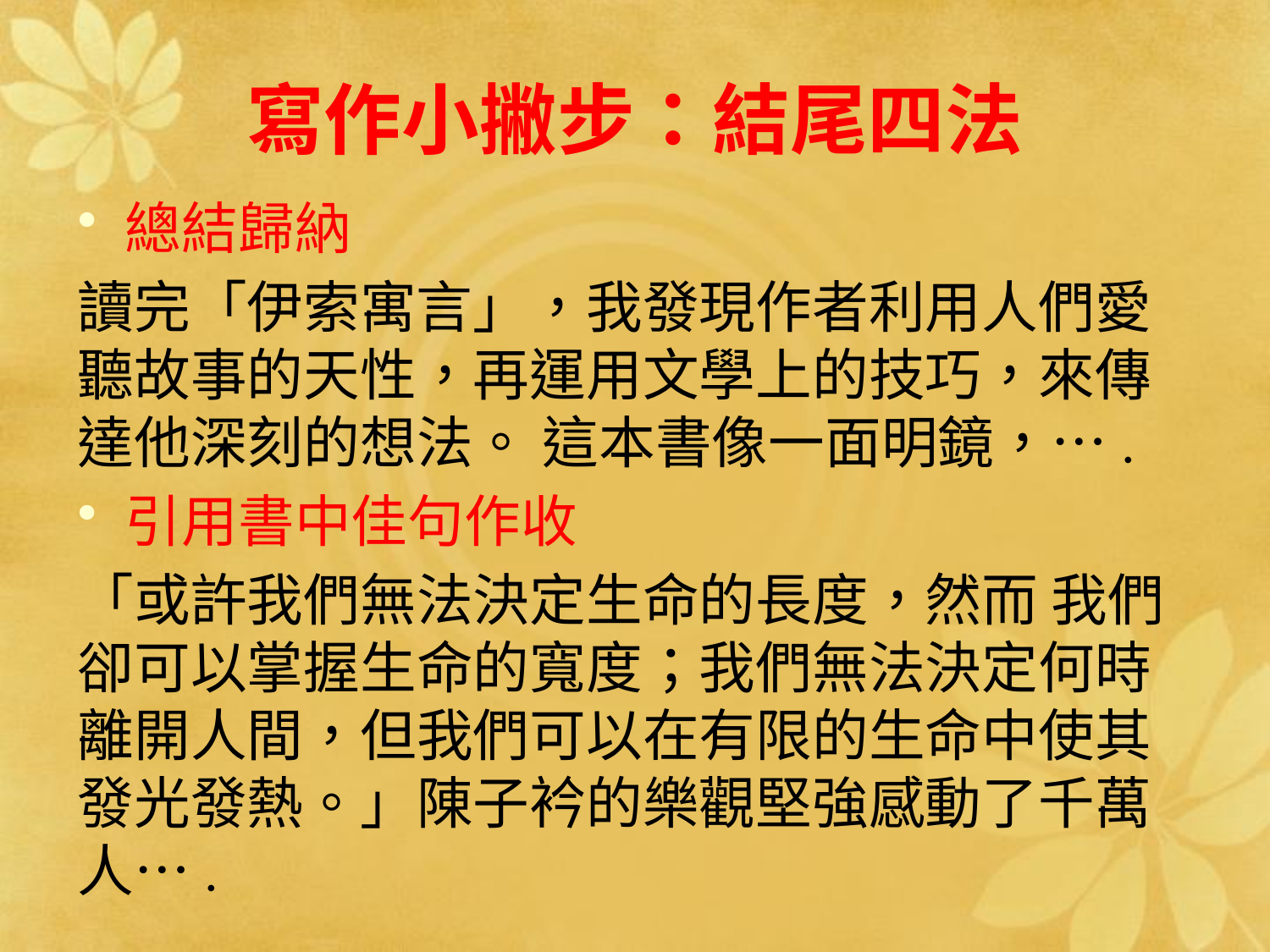

# 寫作小撇步：結尾四法
總結歸納
讀完「伊索寓言」，我發現作者利用人們愛聽故事的天性，再運用文學上的技巧，來傳達他深刻的想法。 這本書像一面明鏡，….
引用書中佳句作收
「或許我們無法決定生命的長度，然而 我們卻可以掌握生命的寬度；我們無法決定何時離開人間，但我們可以在有限的生命中使其發光發熱。」陳子衿的樂觀堅強感動了千萬人….